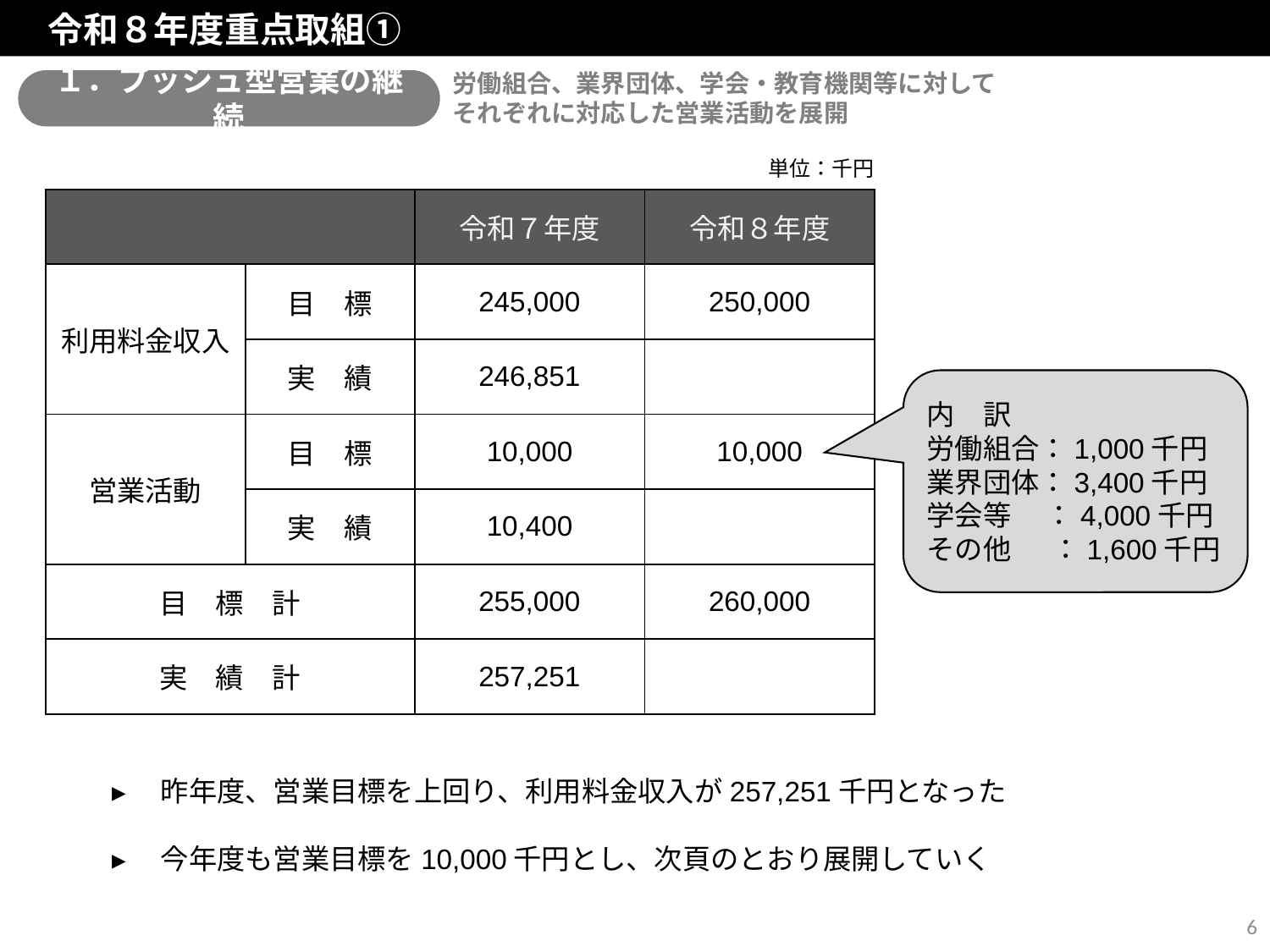

令和８年度重点取組①
労働組合、業界団体、学会・教育機関等に対して
それぞれに対応した営業活動を展開
１．プッシュ型営業の継続
単位：千円
|  |  | 令和７年度 | 令和８年度 |
| --- | --- | --- | --- |
| 利用料金収入 | 目　標 | 245,000 | 250,000 |
|  | 実　績 | 246,851 |  |
| 営業活動 | 目　標 | 10,000 | 10,000 |
|  | 実　績 | 10,400 |  |
| 目　標　計 |  | 255,000 | 260,000 |
| 実　績　計 |  | 257,251 |  |
内　訳
労働組合：1,000千円
業界団体：3,400千円
学会等　 ：4,000千円
その他　  ：1,600千円
▸　昨年度、営業目標を上回り、利用料金収入が257,251千円となった

▸　今年度も営業目標を10,000千円とし、次頁のとおり展開していく
6